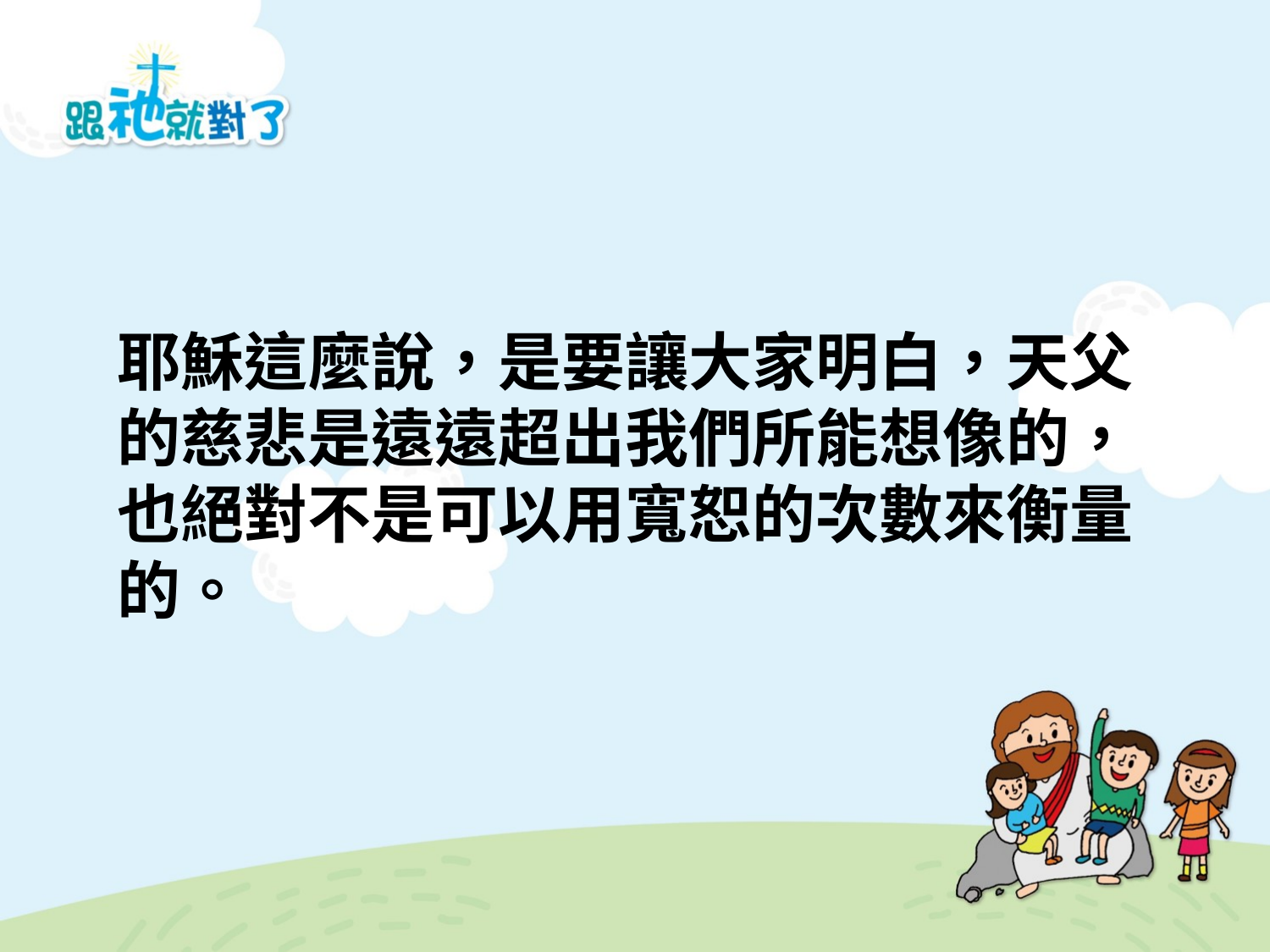

耶穌這麼說，是要讓大家明白，天父的慈悲是遠遠超出我們所能想像的，也絕對不是可以用寬恕的次數來衡量的。